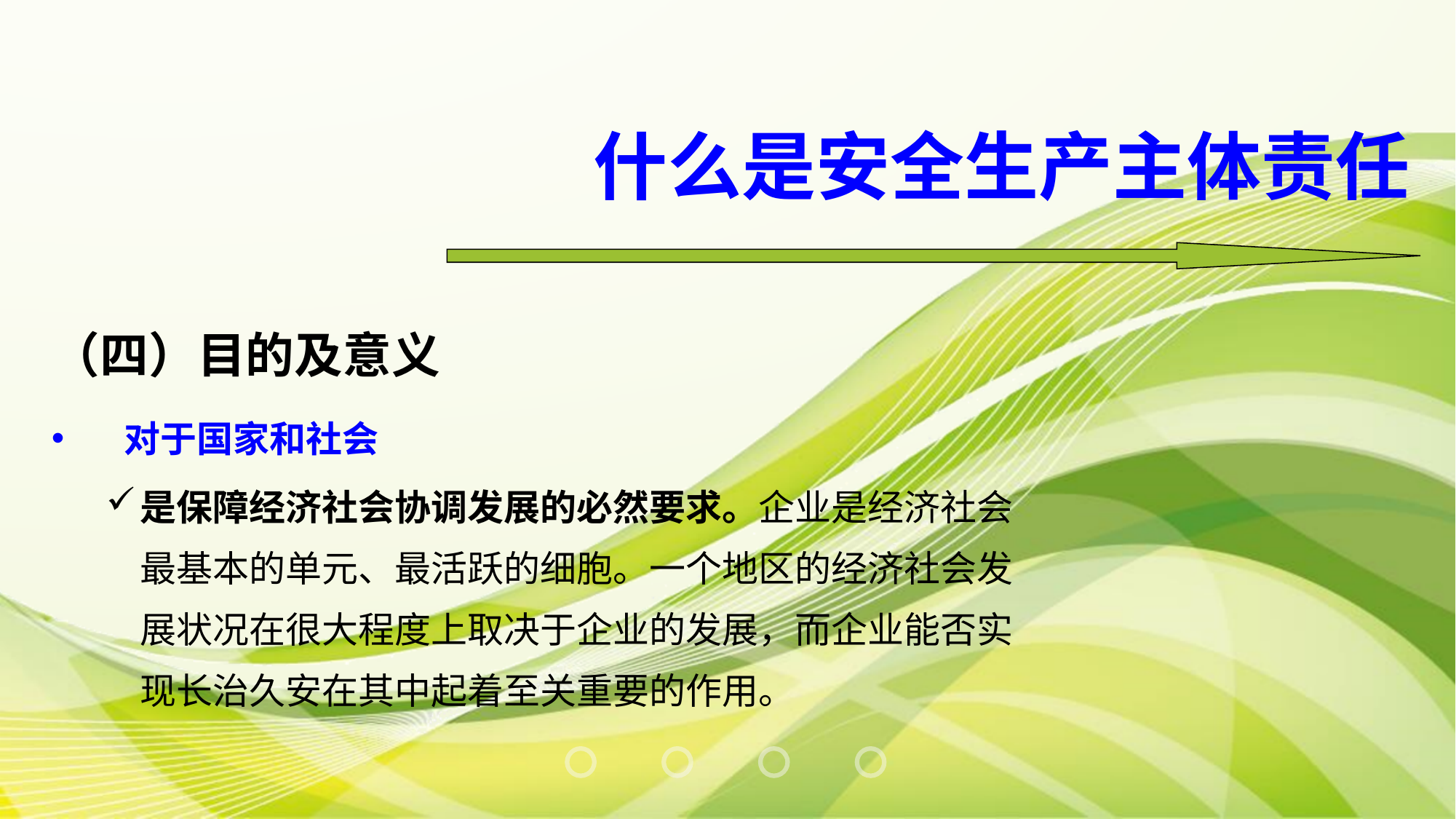

什么是安全生产主体责任

（四）目的及意义
对于国家和社会
是保障经济社会协调发展的必然要求。企业是经济社会最基本的单元、最活跃的细胞。一个地区的经济社会发展状况在很大程度上取决于企业的发展，而企业能否实现长治久安在其中起着至关重要的作用。